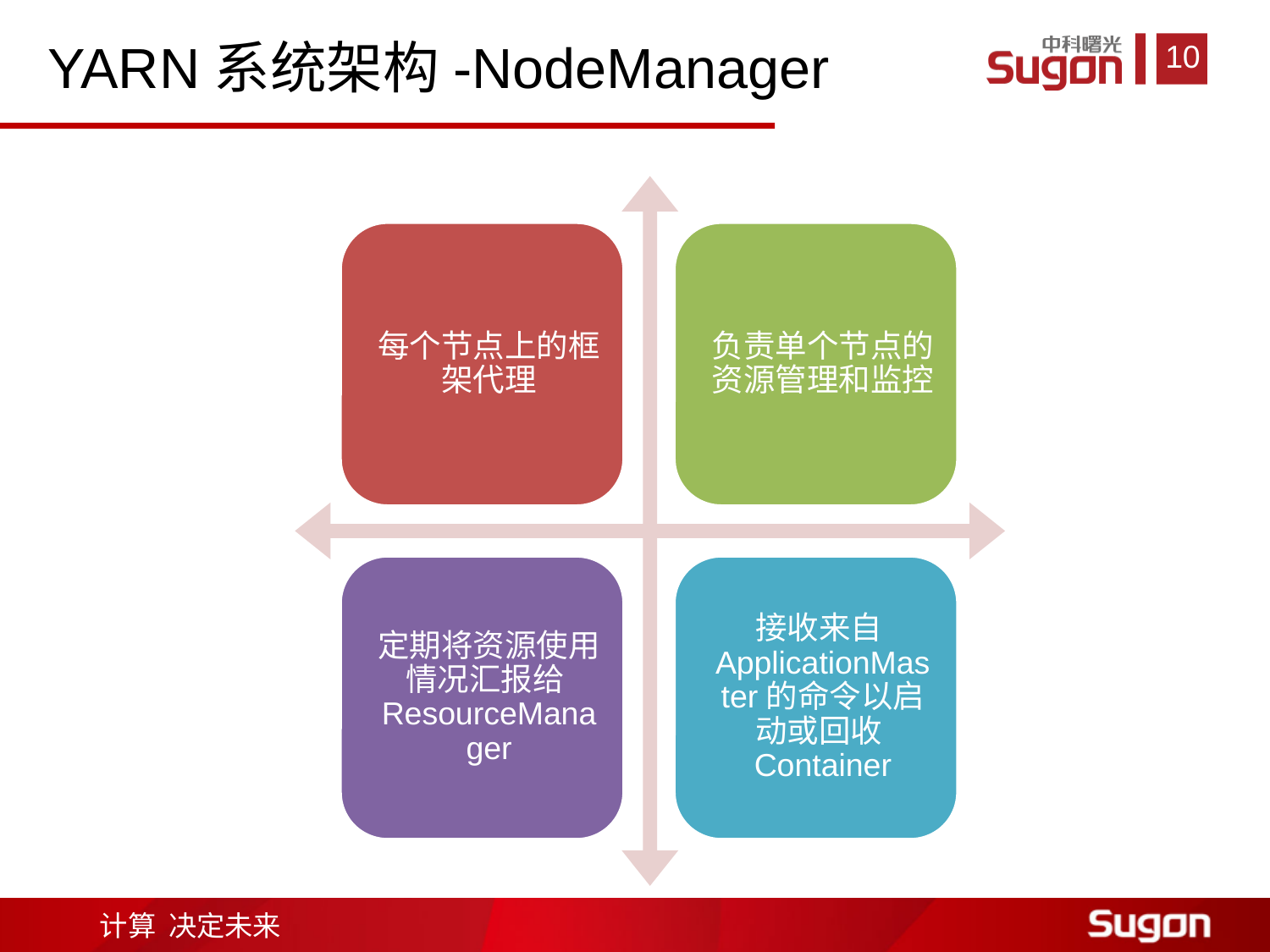

YARN系统架构-NodeManager
每个节点上的框架代理
负责单个节点的资源管理和监控
定期将资源使用情况汇报给ResourceManager
接收来自ApplicationMaster的命令以启动或回收Container